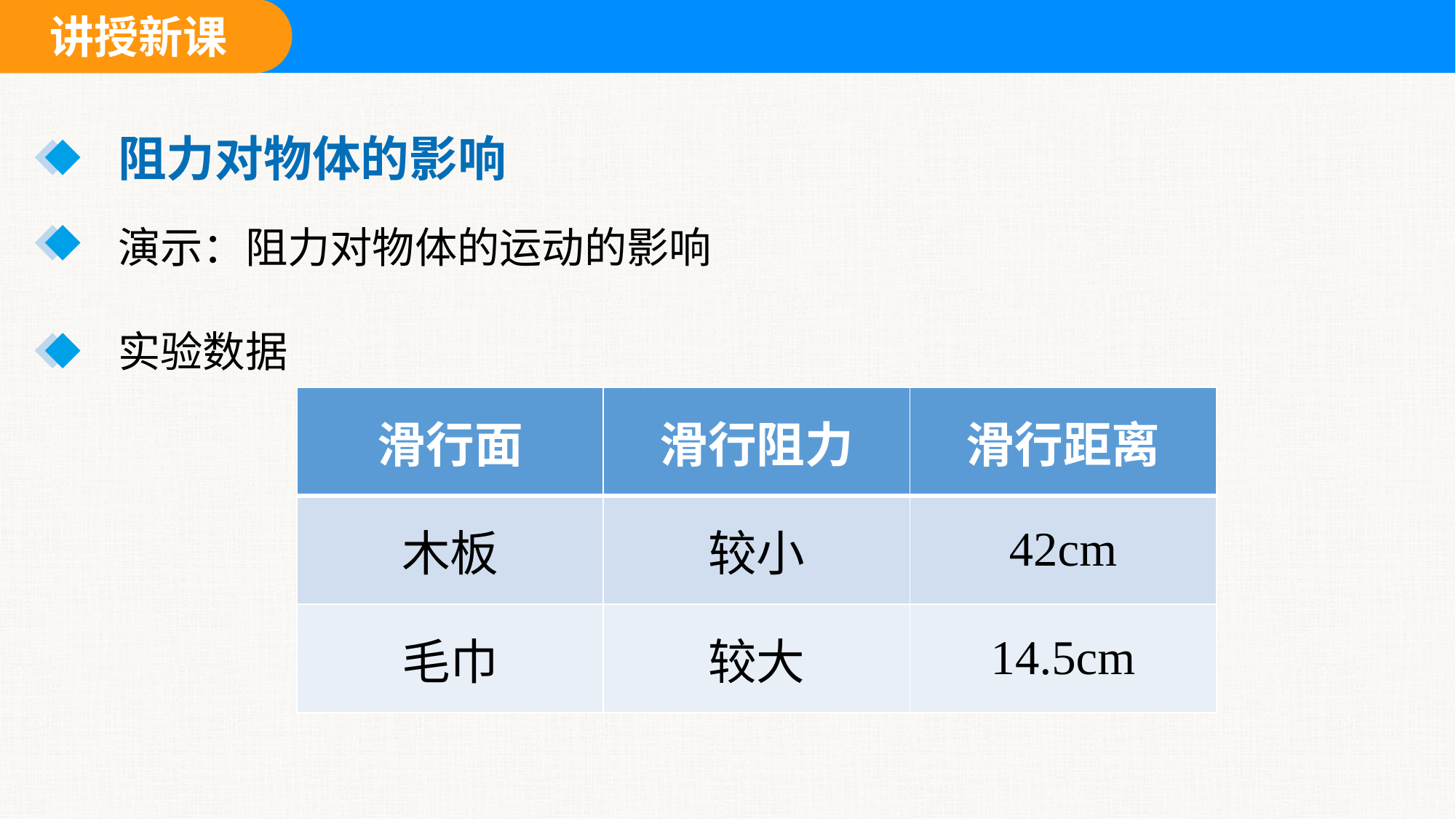

阻力对物体的影响

演示：阻力对物体的运动的影响

实验数据

| 滑行面 | 滑行阻力 | 滑行距离 |
| --- | --- | --- |
| 木板 | 较小 | 42cm |
| 毛巾 | 较大 | 14.5cm |